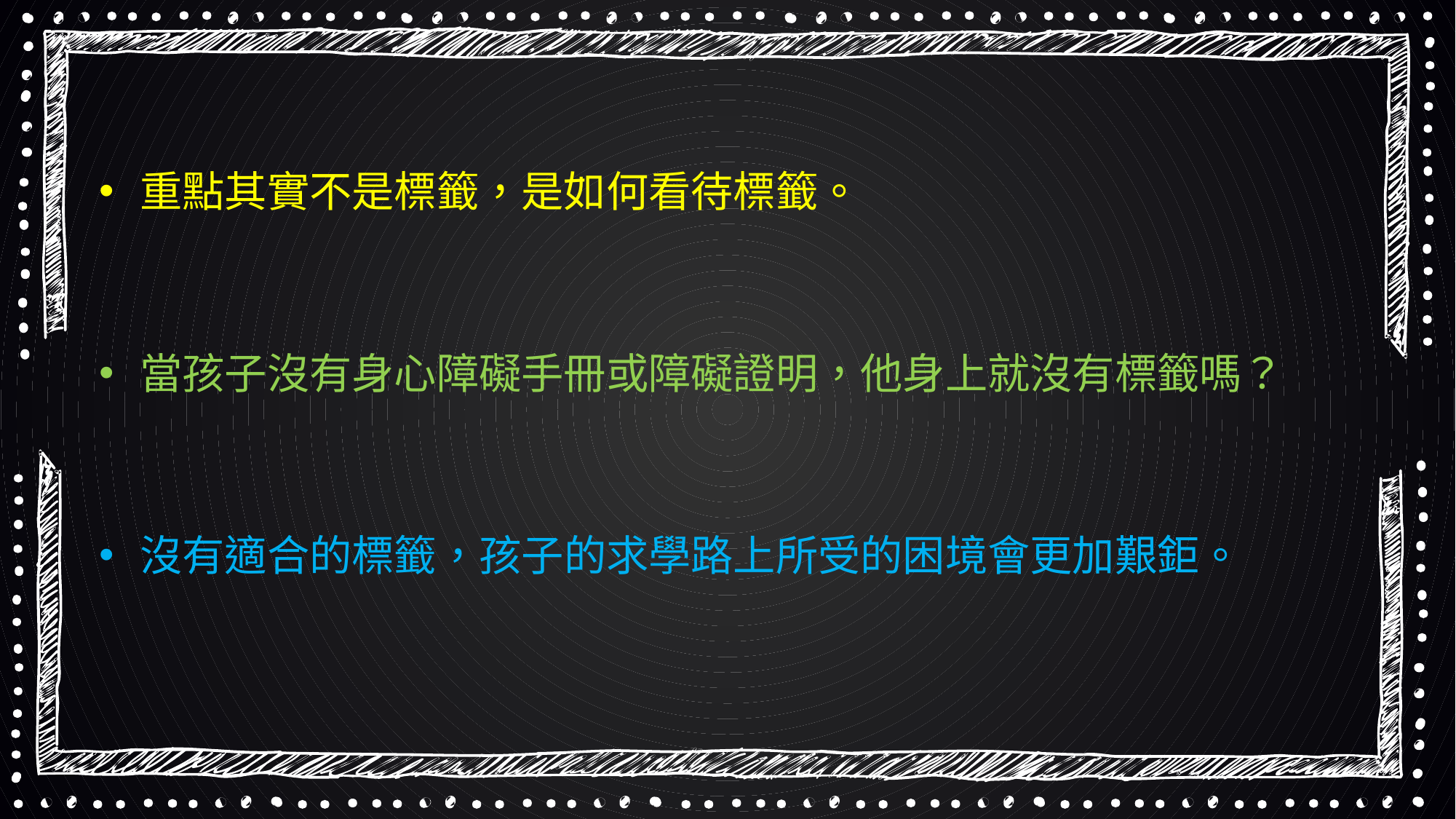

重點其實不是標籤，是如何看待標籤。

當孩子沒有身心障礙手冊或障礙證明，他身上就沒有標籤嗎？

沒有適合的標籤，孩子的求學路上所受的困境會更加艱鉅。